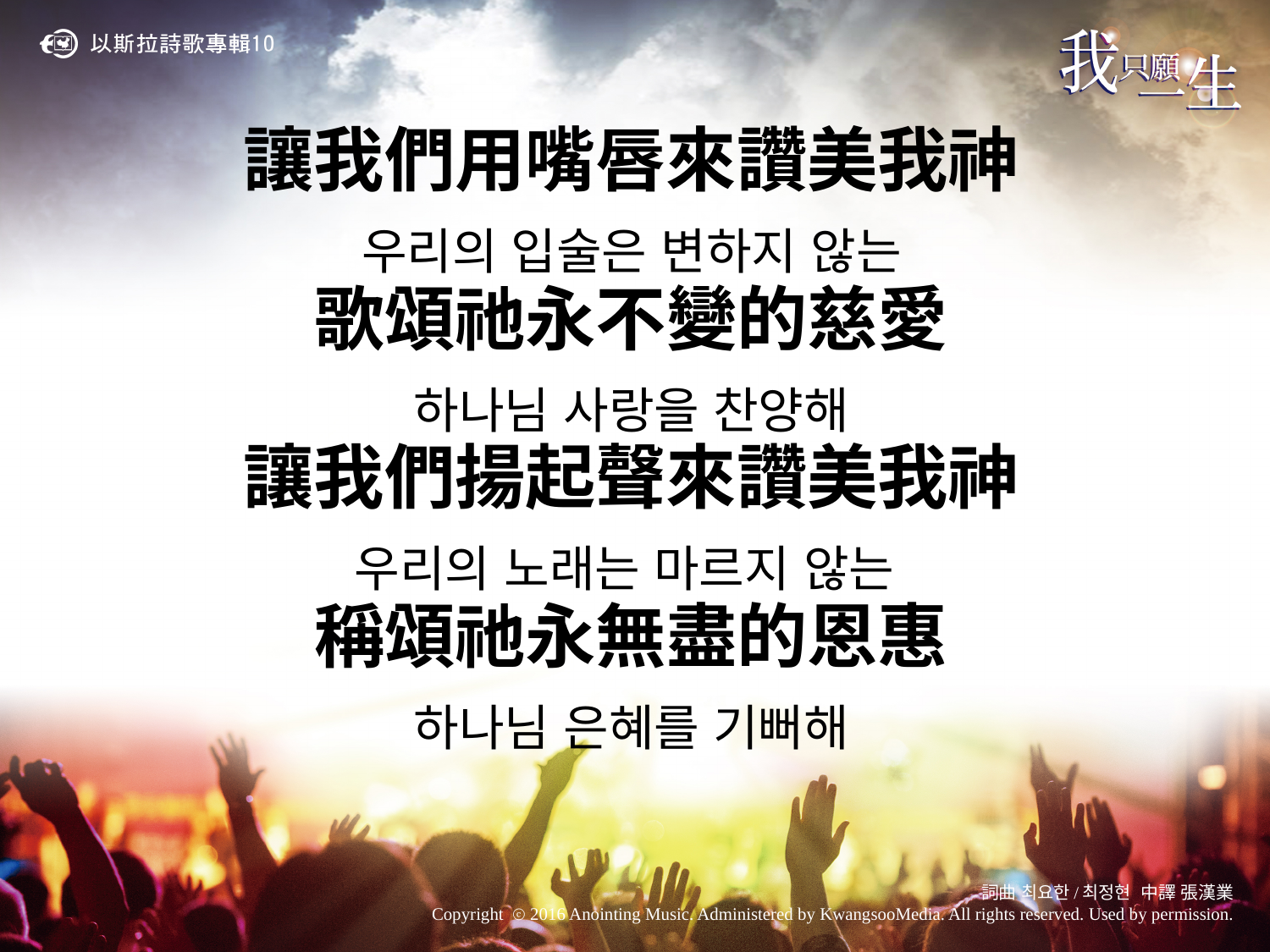

讓我們用嘴唇來讚美我神
우리의 입술은 변하지 않는
歌頌祂永不變的慈愛
하나님 사랑을 찬양해
讓我們揚起聲來讚美我神
우리의 노래는 마르지 않는
稱頌祂永無盡的恩惠
하나님 은혜를 기뻐해
詞曲 최요한/최정현  中譯 張漢業
Copyright  ⓒ 2016 Anointing Music. Administered by KwangsooMedia. All rights reserved. Used by permission.